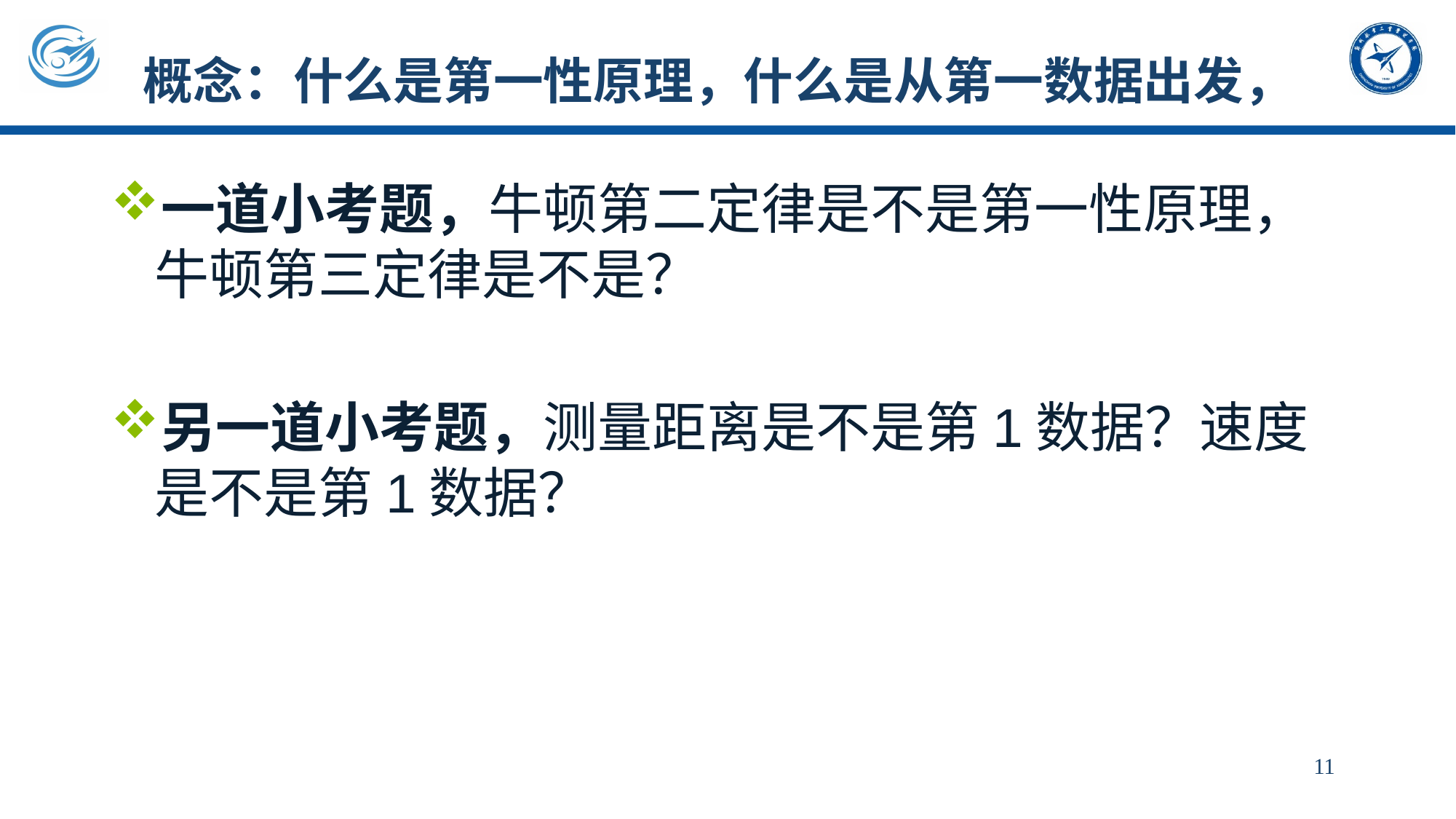

# 概念：什么是第一性原理，什么是从第一数据出发，
一道小考题，牛顿第二定律是不是第一性原理，牛顿第三定律是不是？

另一道小考题，测量距离是不是第1数据？速度是不是第1数据？

11